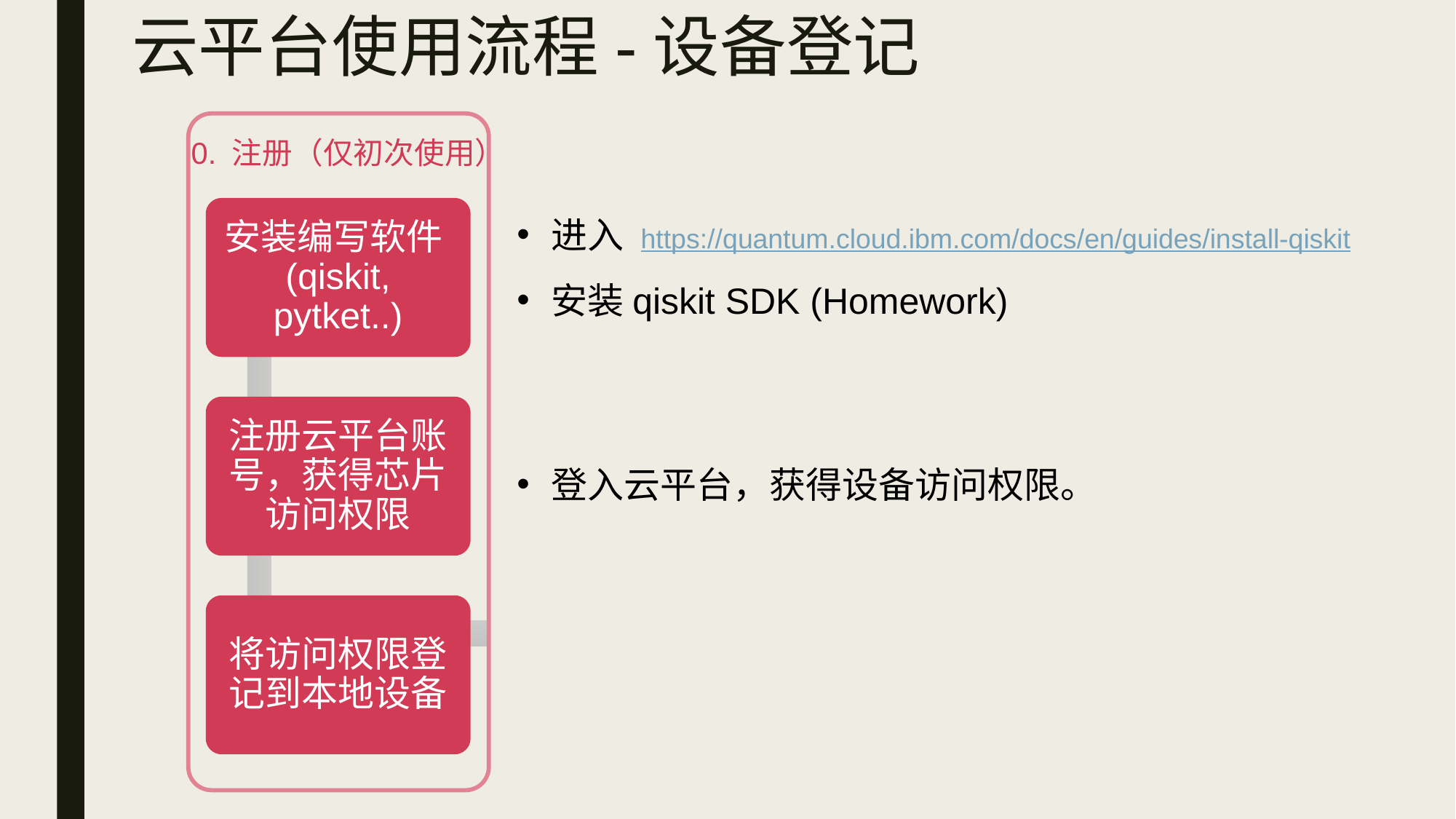

# 云平台使用流程-设备登记

0. 注册（仅初次使用）
进入 https://quantum.cloud.ibm.com/docs/en/guides/install-qiskit
安装qiskit SDK (Homework)
安装编写软件(qiskit, pytket..)

注册云平台账号，获得芯片访问权限
登入云平台，获得设备访问权限。

将访问权限登记到本地设备